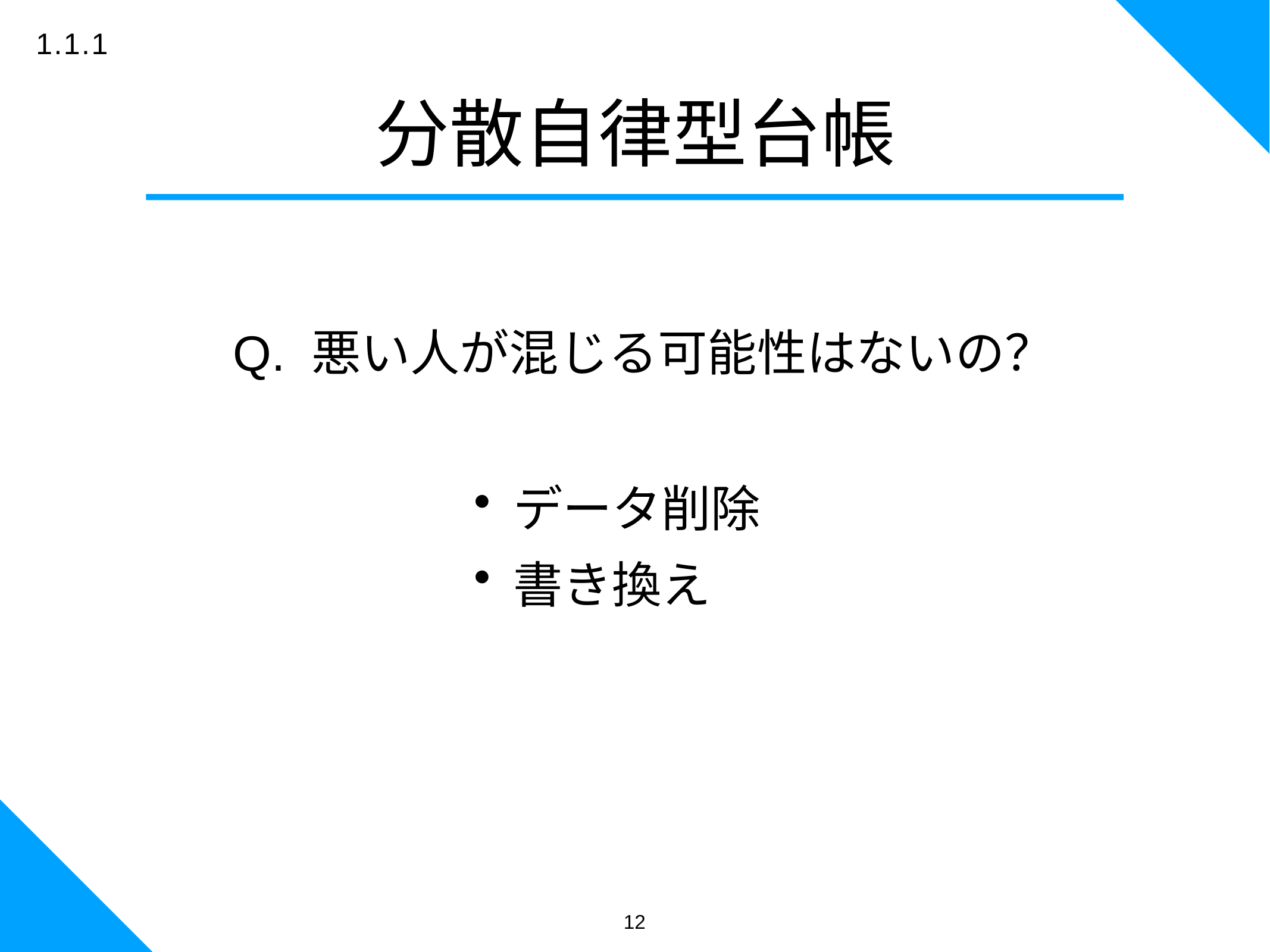

12
1.1.1
# 分散自律型台帳
Q. 悪い人が混じる可能性はないの？
データ削除
書き換え